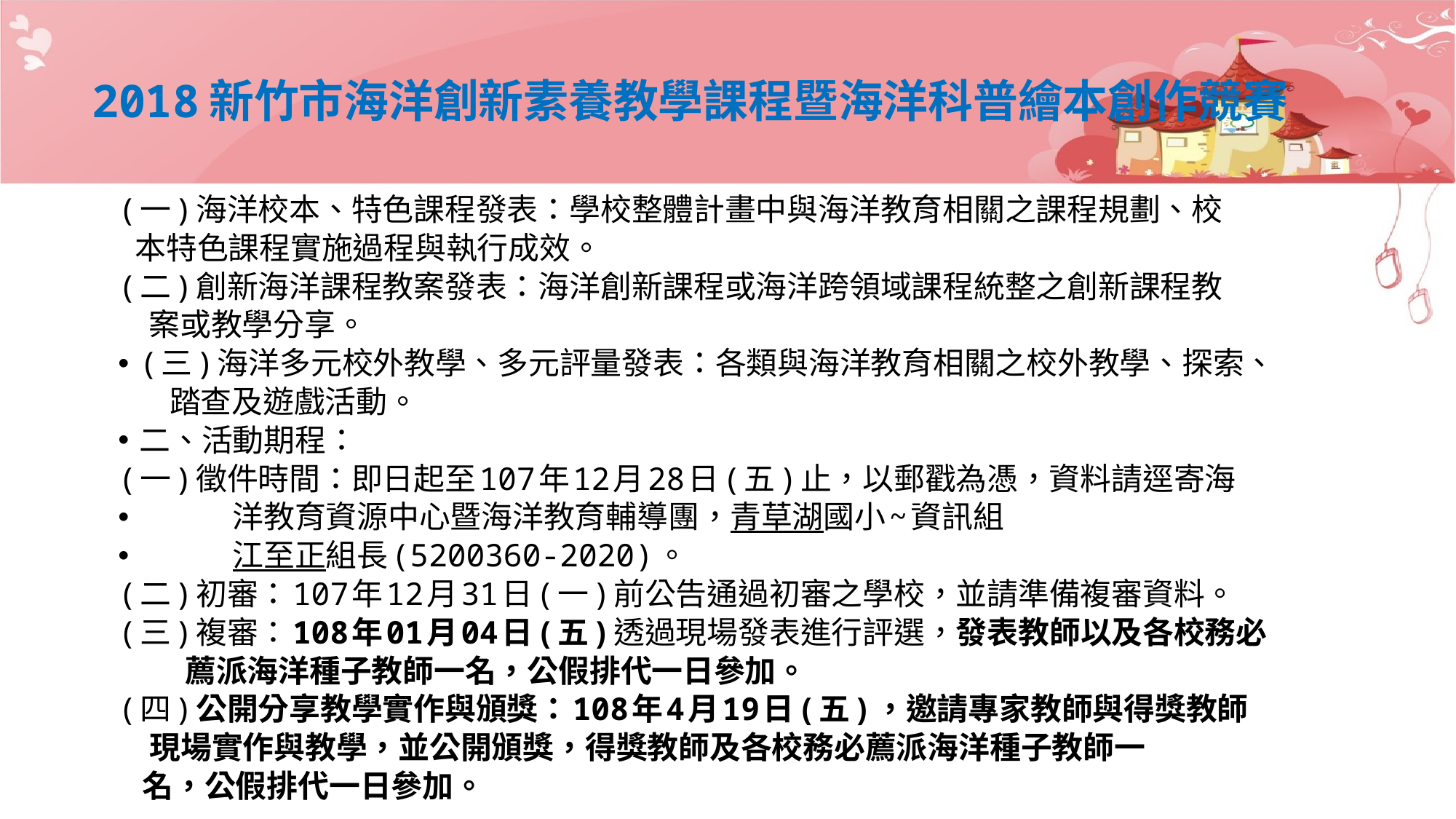

# 2018新竹市海洋創新素養教學課程暨海洋科普繪本創作競賽
(一)海洋校本、特色課程發表：學校整體計畫中與海洋教育相關之課程規劃、校
  本特色課程實施過程與執行成效。
(二)創新海洋課程教案發表：海洋創新課程或海洋跨領域課程統整之創新課程教
    案或教學分享。
(三)海洋多元校外教學、多元評量發表：各類與海洋教育相關之校外教學、探索、
       踏查及遊戲活動。
二、活動期程：
(一)徵件時間：即日起至107年12月28日(五)止，以郵戳為憑，資料請逕寄海
             洋教育資源中心暨海洋教育輔導團，青草湖國小~資訊組
             江至正組長(5200360-2020)。
(二)初審：107年12月31日(一)前公告通過初審之學校，並請準備複審資料。
(三)複審：108年01月04日(五)透過現場發表進行評選，發表教師以及各校務必
         薦派海洋種子教師一名，公假排代一日參加。
(四)公開分享教學實作與頒獎：108年4月19日(五)，邀請專家教師與得獎教師
    現場實作與教學，並公開頒獎，得獎教師及各校務必薦派海洋種子教師一
   名，公假排代一日參加。